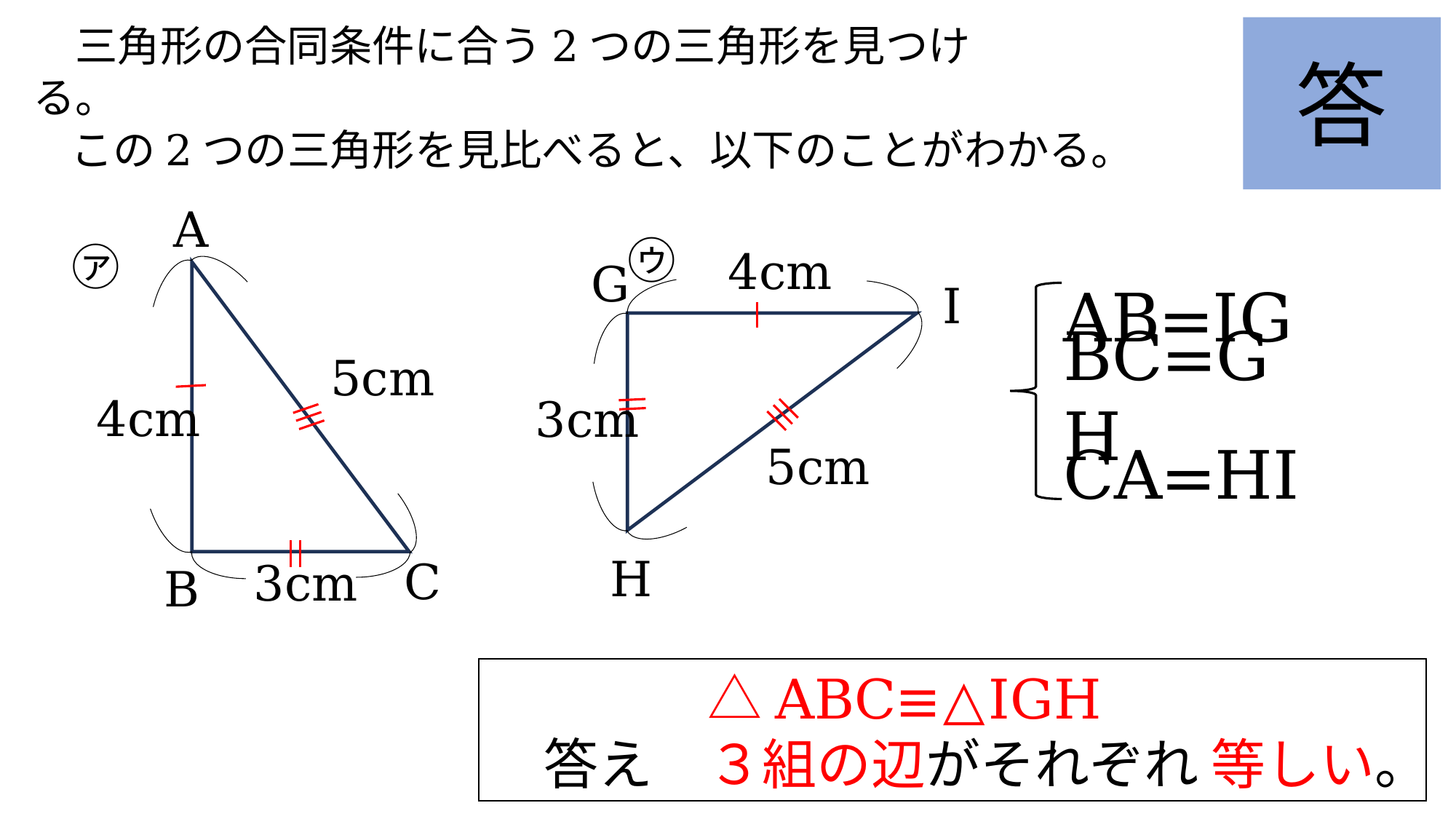

答
　三角形の合同条件に合う2つの三角形を見つける。
　この2つの三角形を見比べると、以下のことがわかる。
A

5cm
4cm

C
3cm
B

4cm
G
I

H

3cm
5cm
㋒
㋐
AB=IG

BC=GH
CA=HI
　　　　△ABC≡△IGH
　答え　３組の辺がそれぞれ 等しい。